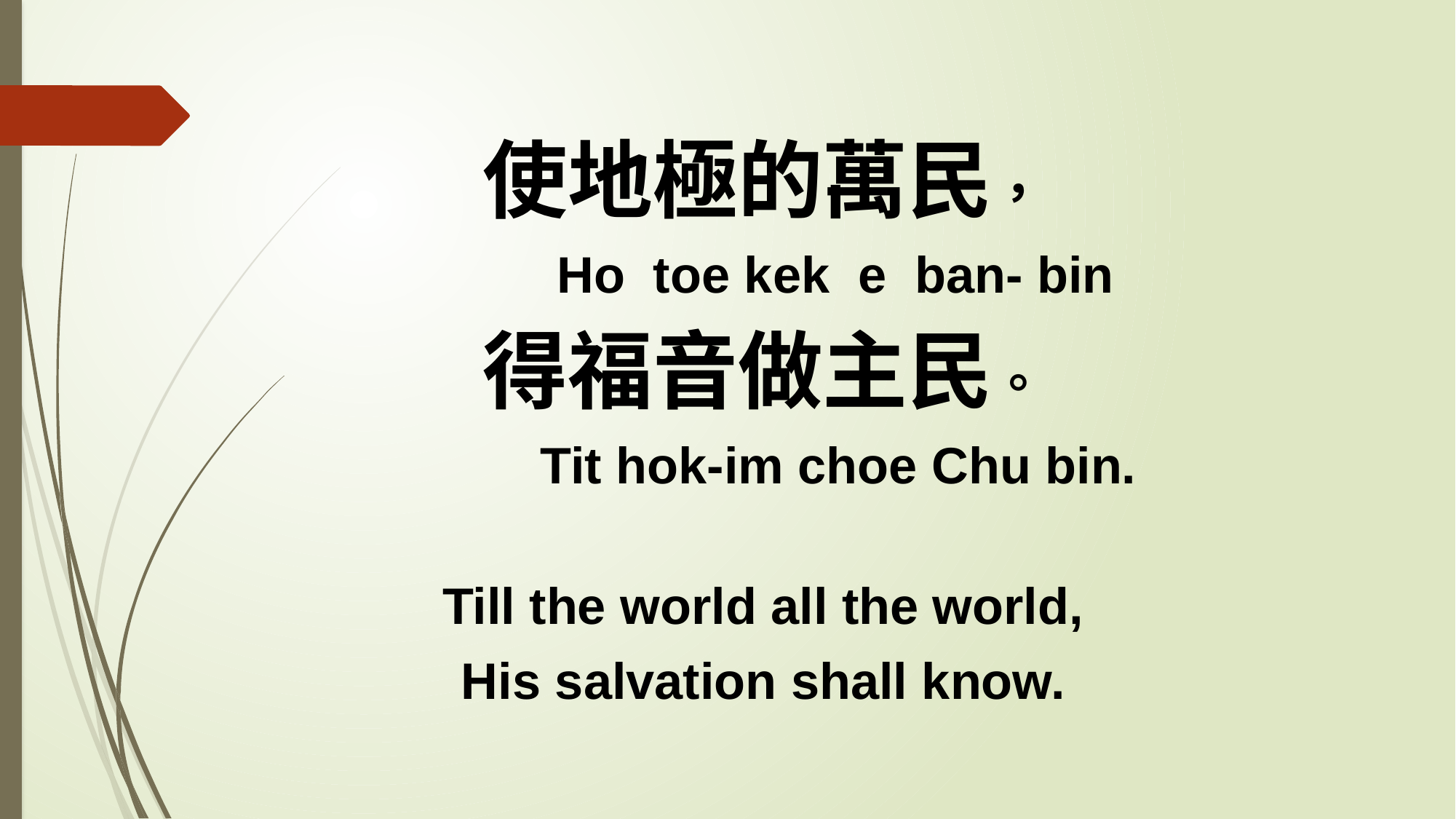

使地極的萬民，
                        Ho  toe kek  e  ban- bin
得福音做主民。
                     Tit hok-im choe Chu bin.

Till the world all the world,
His salvation shall know.